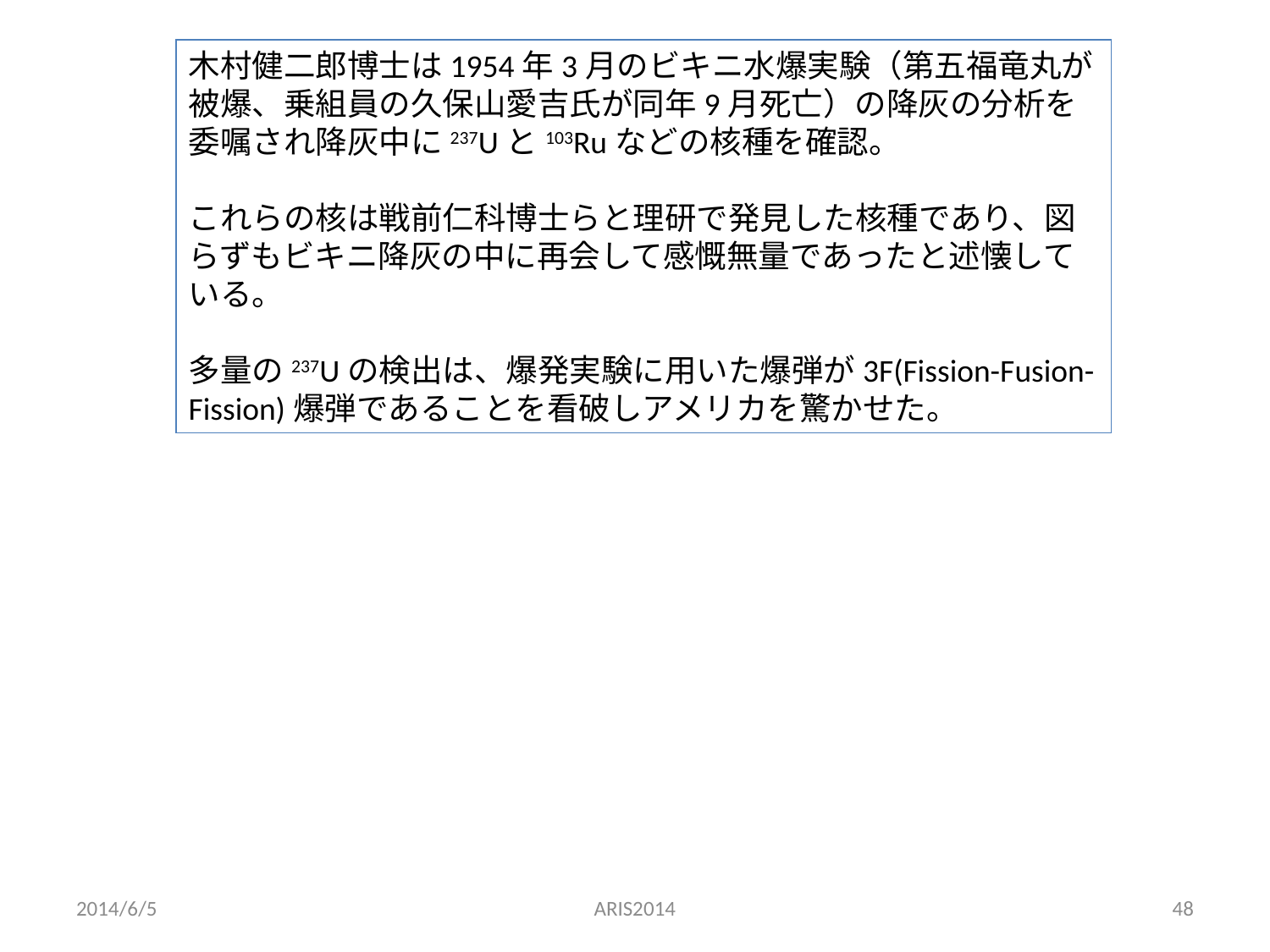

木村健二郎博士は1954年3月のビキニ水爆実験（第五福竜丸が被爆、乗組員の久保山愛吉氏が同年9月死亡）の降灰の分析を委嘱され降灰中に237Uと103Ruなどの核種を確認。

これらの核は戦前仁科博士らと理研で発見した核種であり、図らずもビキニ降灰の中に再会して感慨無量であったと述懐している。

多量の237Uの検出は、爆発実験に用いた爆弾が3F(Fission-Fusion-Fission)爆弾であることを看破しアメリカを驚かせた。
2014/6/5
ARIS2014
48